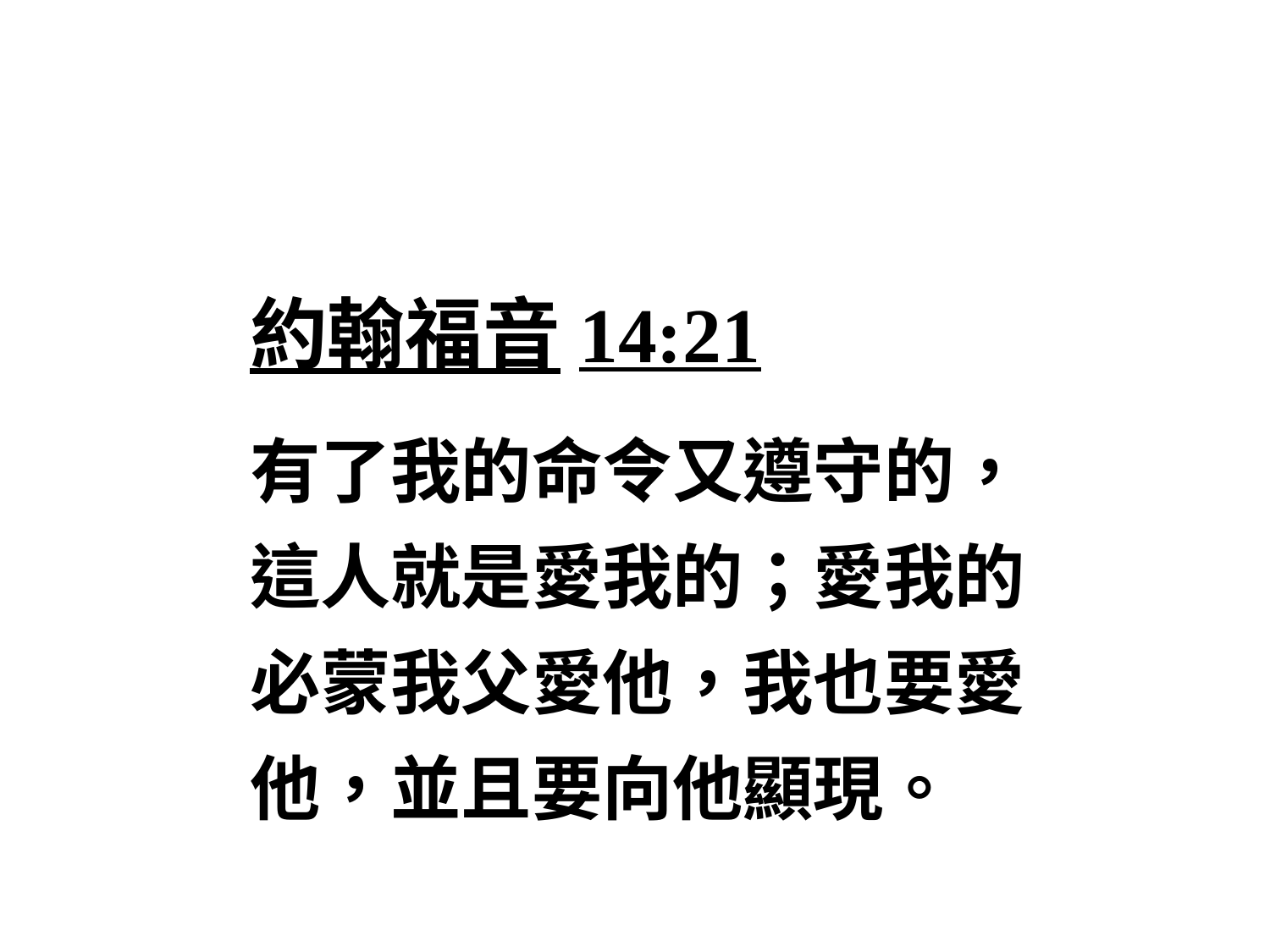

約翰福音14:21

有了我的命令又遵守的，這人就是愛我的；愛我的必蒙我父愛他，我也要愛他，並且要向他顯現。